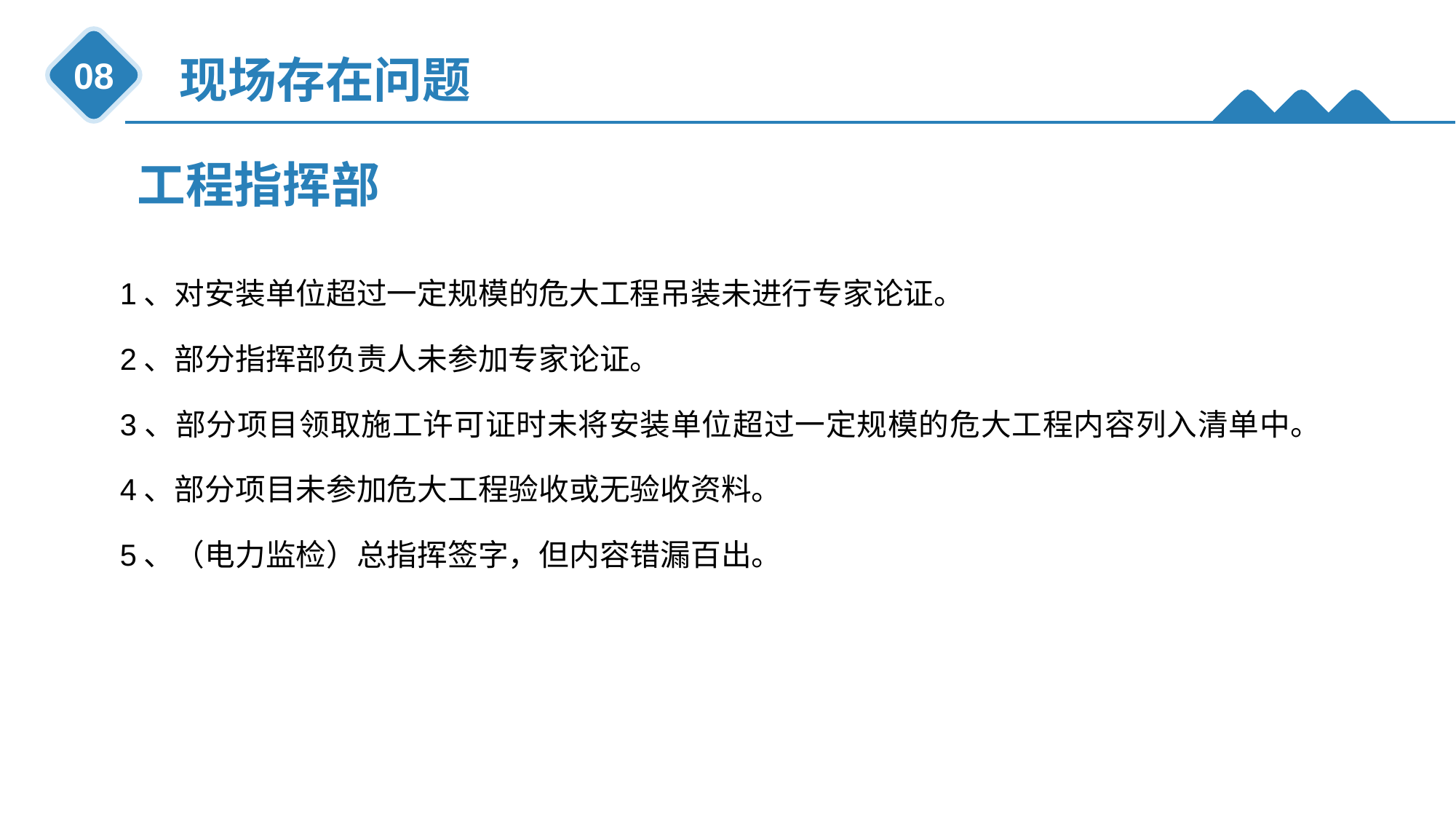

现场存在问题
08

工程指挥部
1、对安装单位超过一定规模的危大工程吊装未进行专家论证。
2、部分指挥部负责人未参加专家论证。
3、部分项目领取施工许可证时未将安装单位超过一定规模的危大工程内容列入清单中。
4、部分项目未参加危大工程验收或无验收资料。
5、（电力监检）总指挥签字，但内容错漏百出。